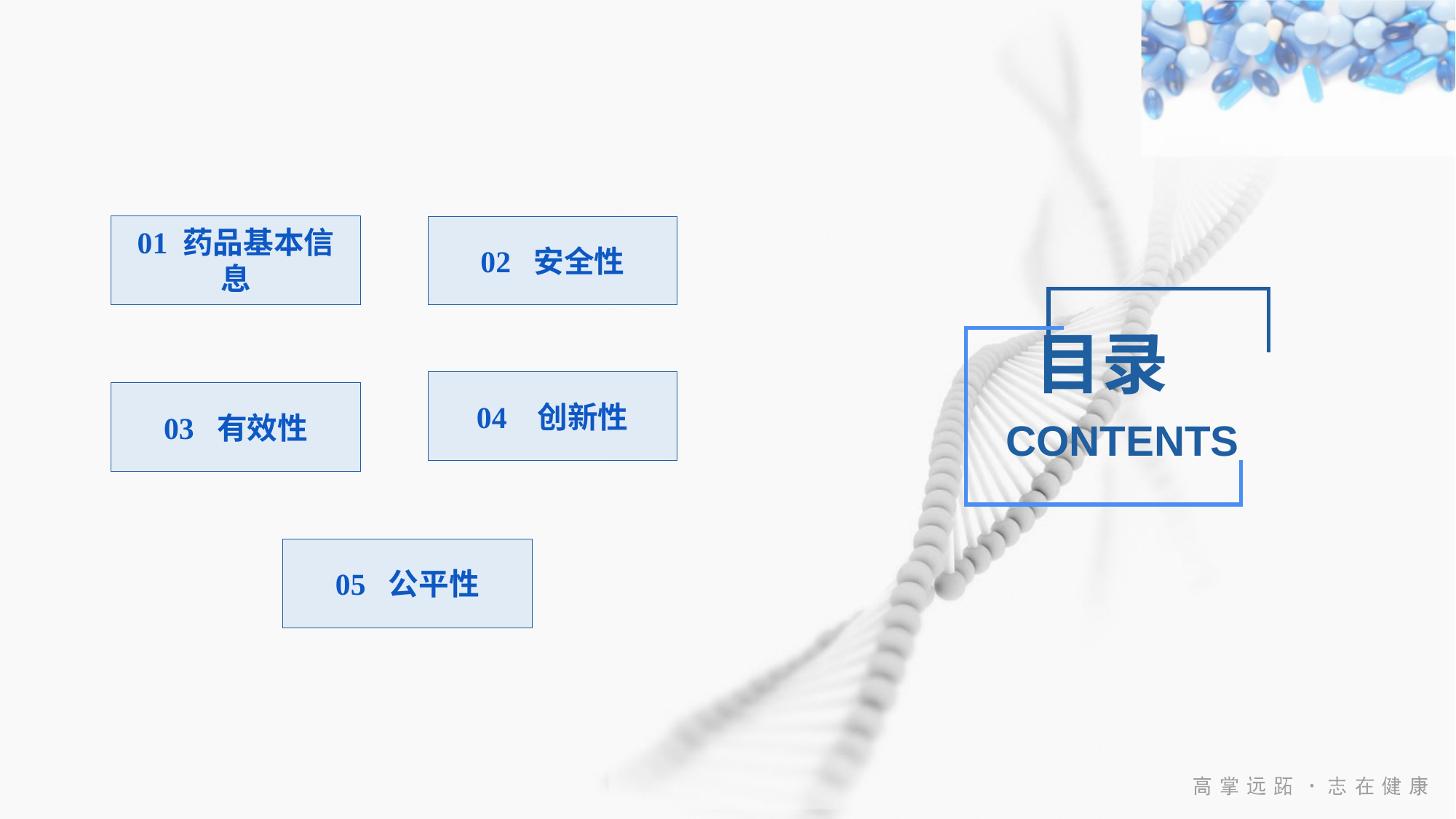

01 药品基本信息
02  安全性

目录
04   创新性
03  有效性
CONTENTS
05  公平性